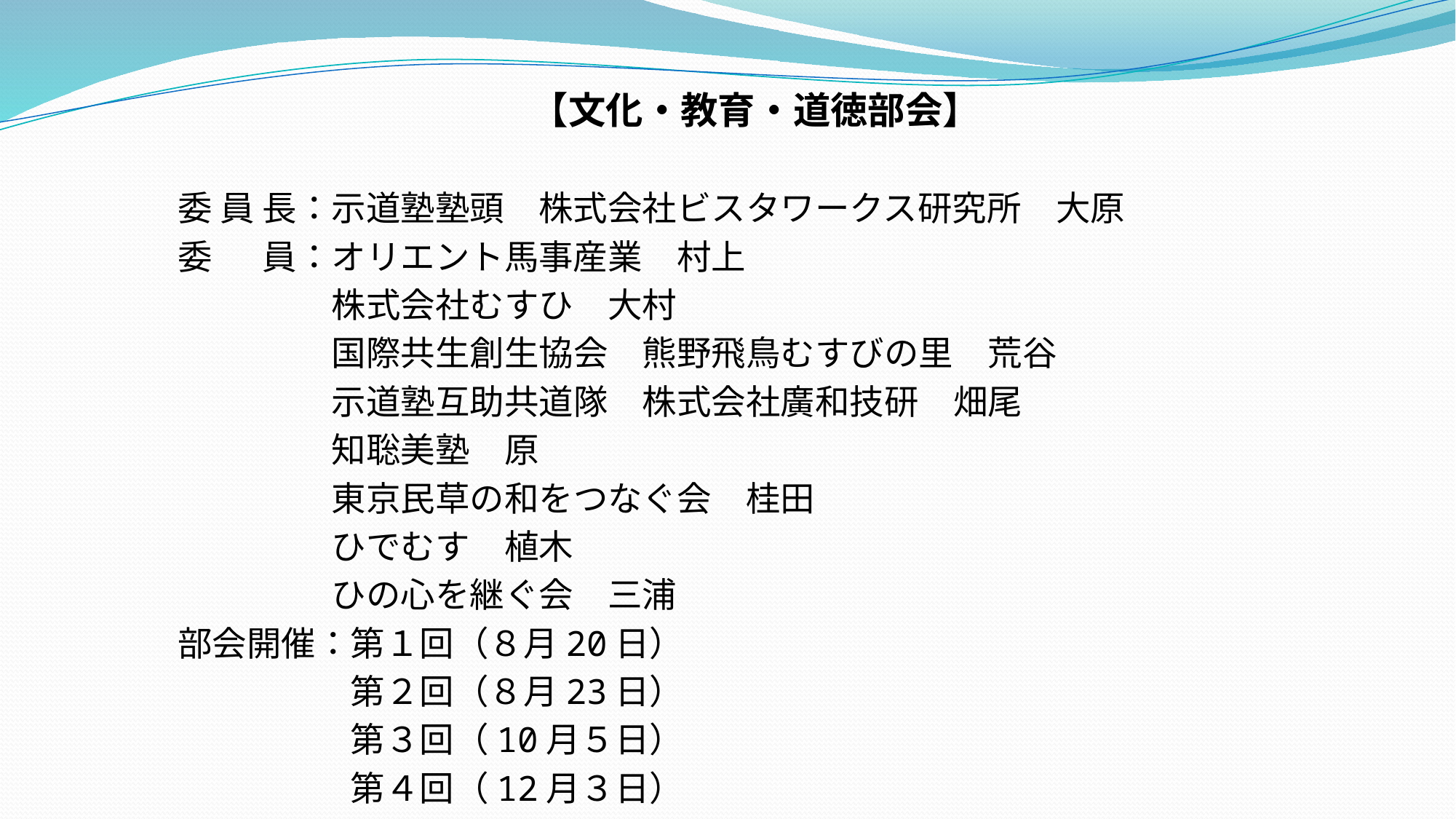

【文化・教育・道徳部会】

　　委 員 長：示道塾塾頭　株式会社ビスタワークス研究所　大原
　　委 　 員：オリエント馬事産業　村上
　　　　　  　株式会社むすひ　大村
　　　　　  　国際共生創生協会　熊野飛鳥むすびの里　荒谷
　　　　　  　示道塾互助共道隊　株式会社廣和技研　畑尾
　　　　　  　知聡美塾　原
　　　　　  　東京民草の和をつなぐ会　桂田
　　　　　  　ひでむす　植木
　　　　　  　ひの心を継ぐ会　三浦
　　部会開催：第１回（８月20日）
　　　　　　　第２回（８月23日）
　　　　　　　第３回（10月５日）
　　　　　　　第４回（12月３日）